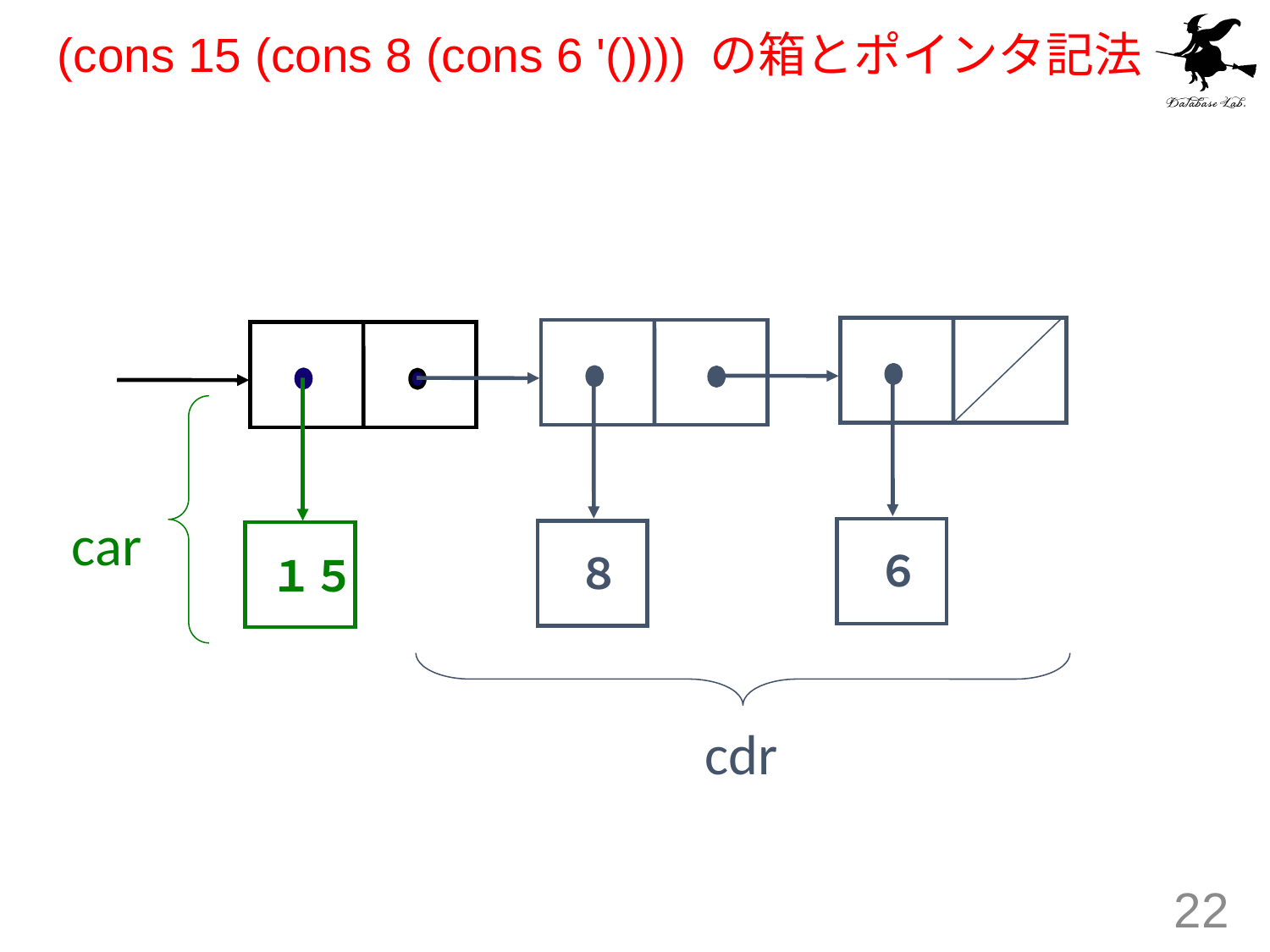

# (cons 15 (cons 8 (cons 6 '()))) の箱とポインタ記法

car

６
８
１５

cdr
22